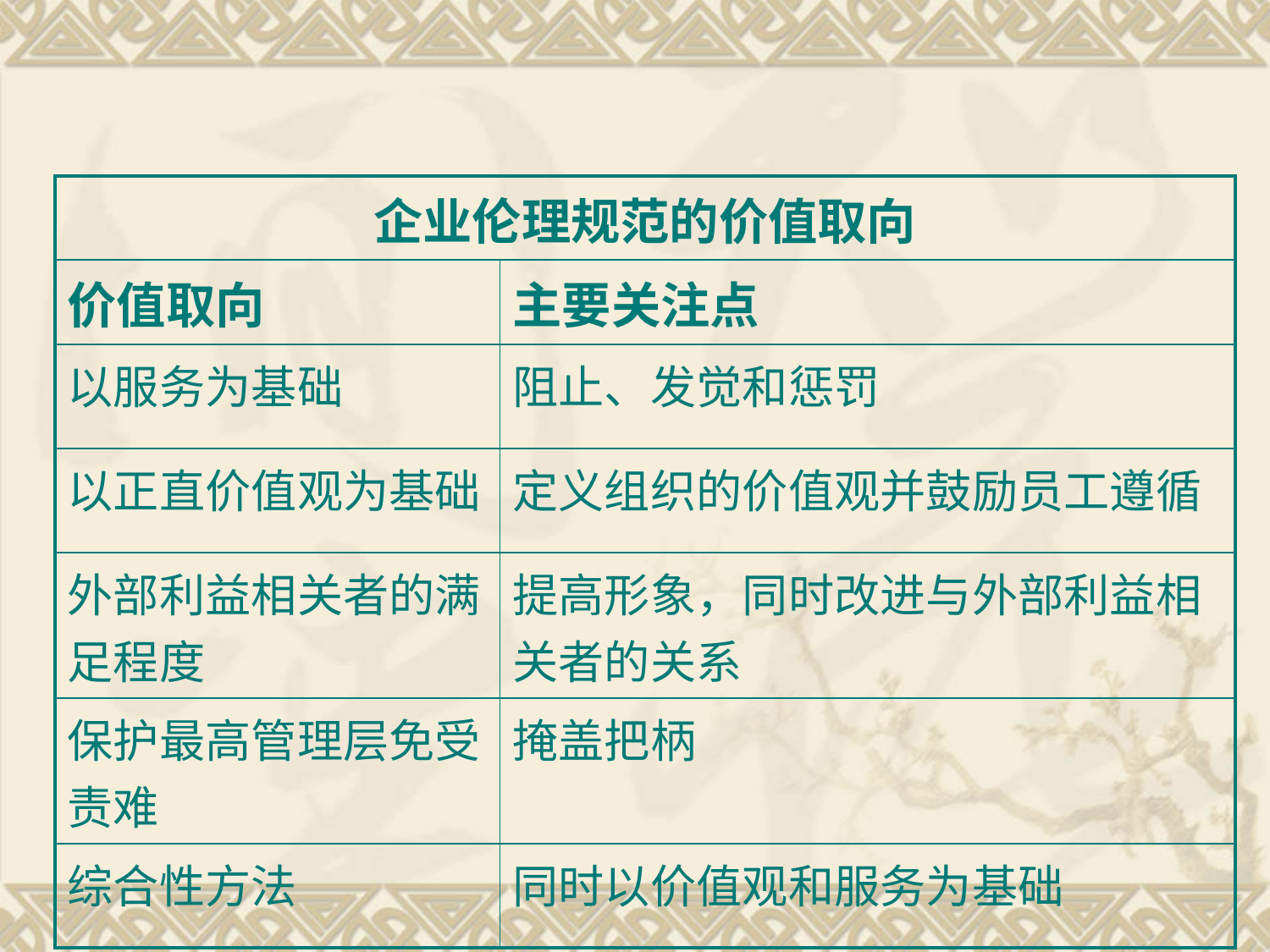

| 企业伦理规范的价值取向 |  |
| --- | --- |
| 价值取向 | 主要关注点 |
| 以服务为基础 | 阻止、发觉和惩罚 |
| 以正直价值观为基础 | 定义组织的价值观并鼓励员工遵循 |
| 外部利益相关者的满足程度 | 提高形象，同时改进与外部利益相关者的关系 |
| 保护最高管理层免受责难 | 掩盖把柄 |
| 综合性方法 | 同时以价值观和服务为基础 |